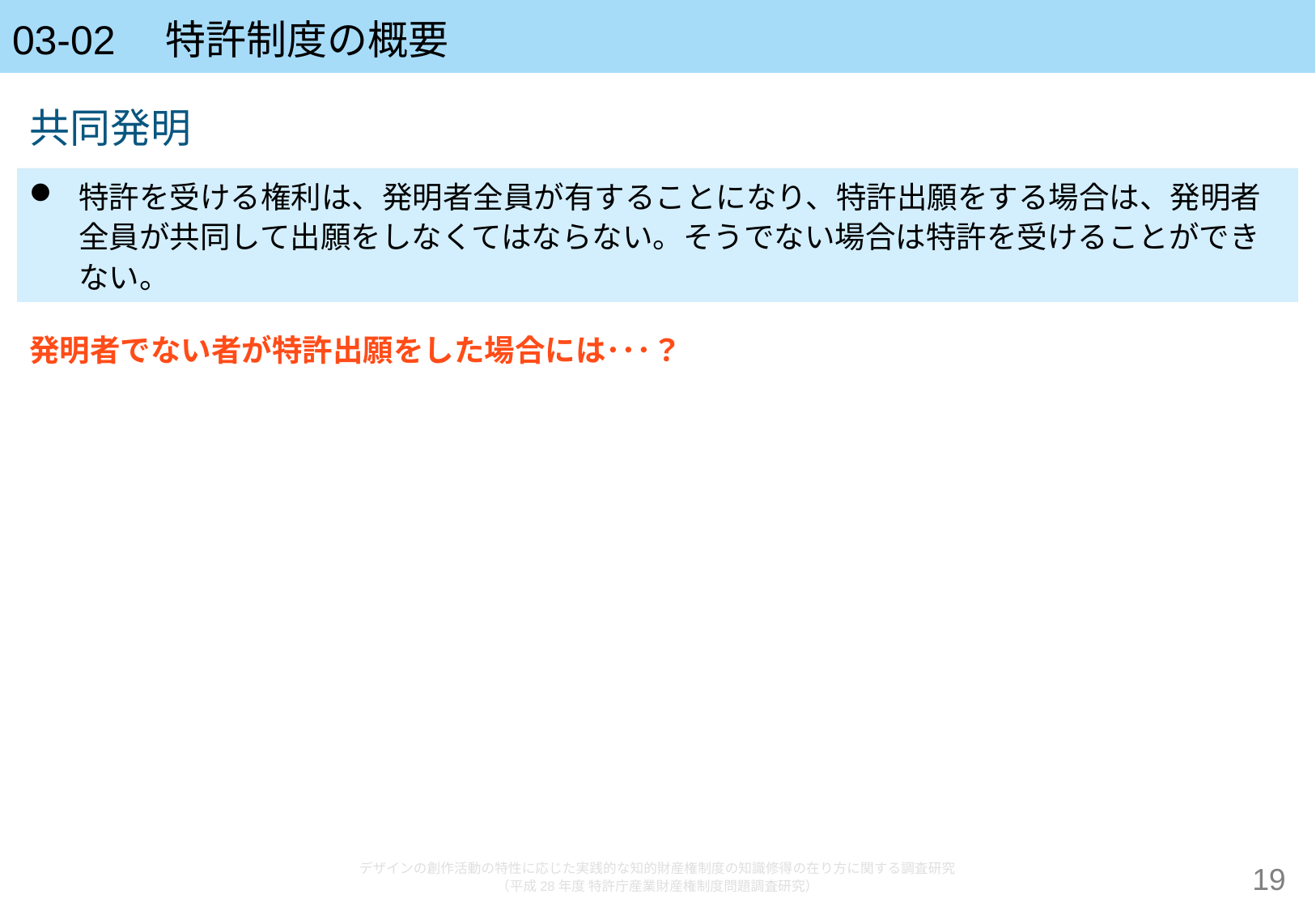

# 03-02　特許制度の概要
共同発明
特許を受ける権利は、発明者全員が有することになり、特許出願をする場合は、発明者全員が共同して出願をしなくてはならない。そうでない場合は特許を受けることができない。
発明者でない者が特許出願をした場合には･･･？
デザインの創作活動の特性に応じた実践的な知的財産権制度の知識修得の在り方に関する調査研究
（平成28年度 特許庁産業財産権制度問題調査研究）
19